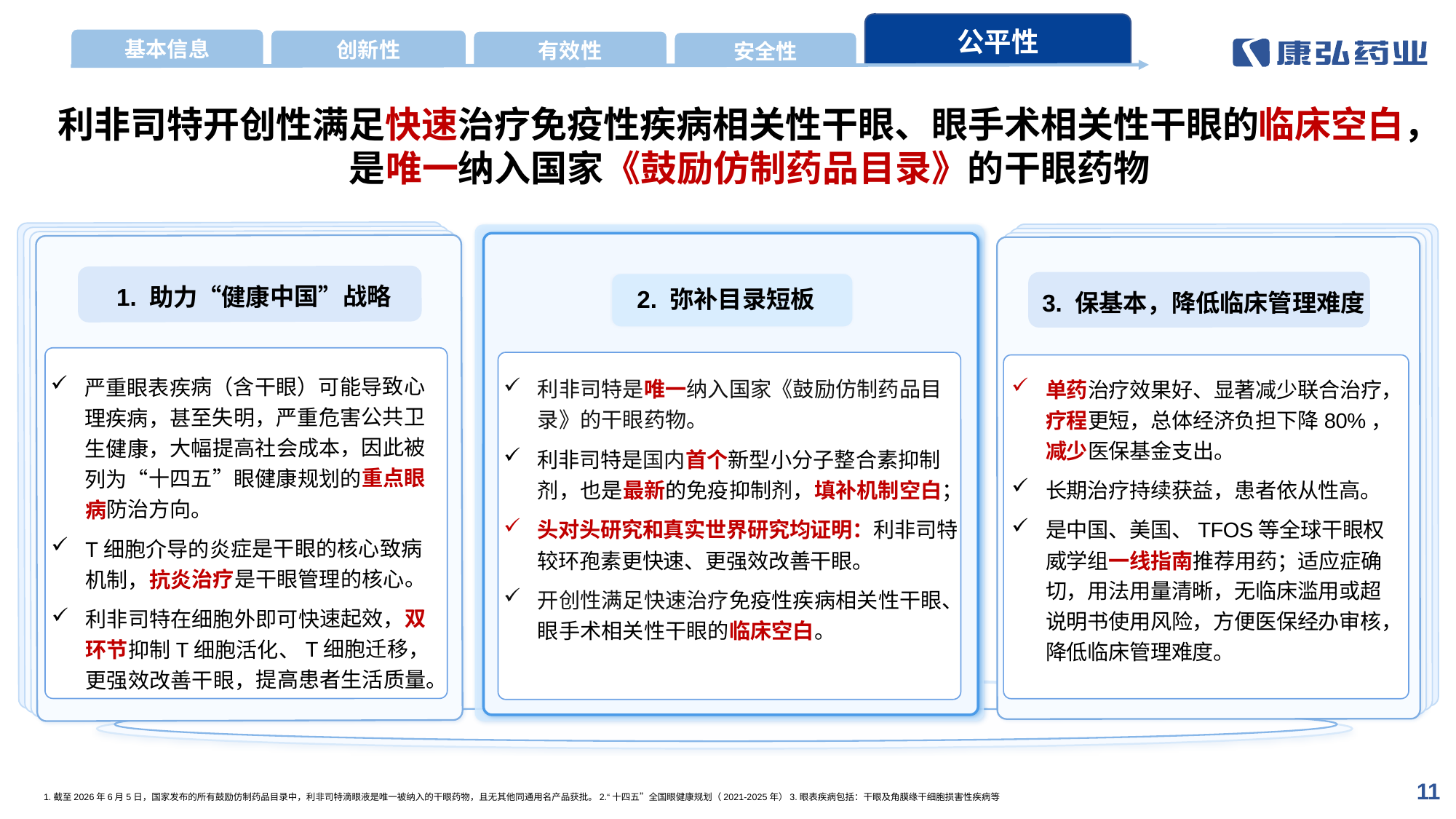

公平性
基本信息
创新性
有效性
安全性

利非司特开创性满足快速治疗免疫性疾病相关性干眼、眼手术相关性干眼的临床空白，
是唯一纳入国家《鼓励仿制药品目录》的干眼药物

1. 助力“健康中国”战略

严重眼表疾病（含干眼）可能导致心理疾病，甚至失明，严重危害公共卫生健康，大幅提高社会成本，因此被列为“十四五”眼健康规划的重点眼病防治方向。
T细胞介导的炎症是干眼的核心致病机制，抗炎治疗是干眼管理的核心。
利非司特在细胞外即可快速起效，双环节抑制T细胞活化、T细胞迁移，更强效改善干眼，提高患者生活质量。

3. 保基本，降低临床管理难度
2. 弥补目录短板
单药治疗效果好、显著减少联合治疗，疗程更短，总体经济负担下降80%，减少医保基金支出。
长期治疗持续获益，患者依从性高。
是中国、美国、TFOS等全球干眼权威学组一线指南推荐用药；适应症确切，用法用量清晰，无临床滥用或超说明书使用风险，方便医保经办审核，降低临床管理难度。

利非司特是唯一纳入国家《鼓励仿制药品目录》的干眼药物。
利非司特是国内首个新型小分子整合素抑制剂，也是最新的免疫抑制剂，填补机制空白；
头对头研究和真实世界研究均证明：利非司特较环孢素更快速、更强效改善干眼。
开创性满足快速治疗免疫性疾病相关性干眼、眼手术相关性干眼的临床空白。

11
1.截至2026年6月5日，国家发布的所有鼓励仿制药品目录中，利非司特滴眼液是唯一被纳入的干眼药物，且无其他同通用名产品获批。2.“十四五”全国眼健康规划（2021-2025年）3.眼表疾病包括：干眼及角膜缘干细胞损害性疾病等